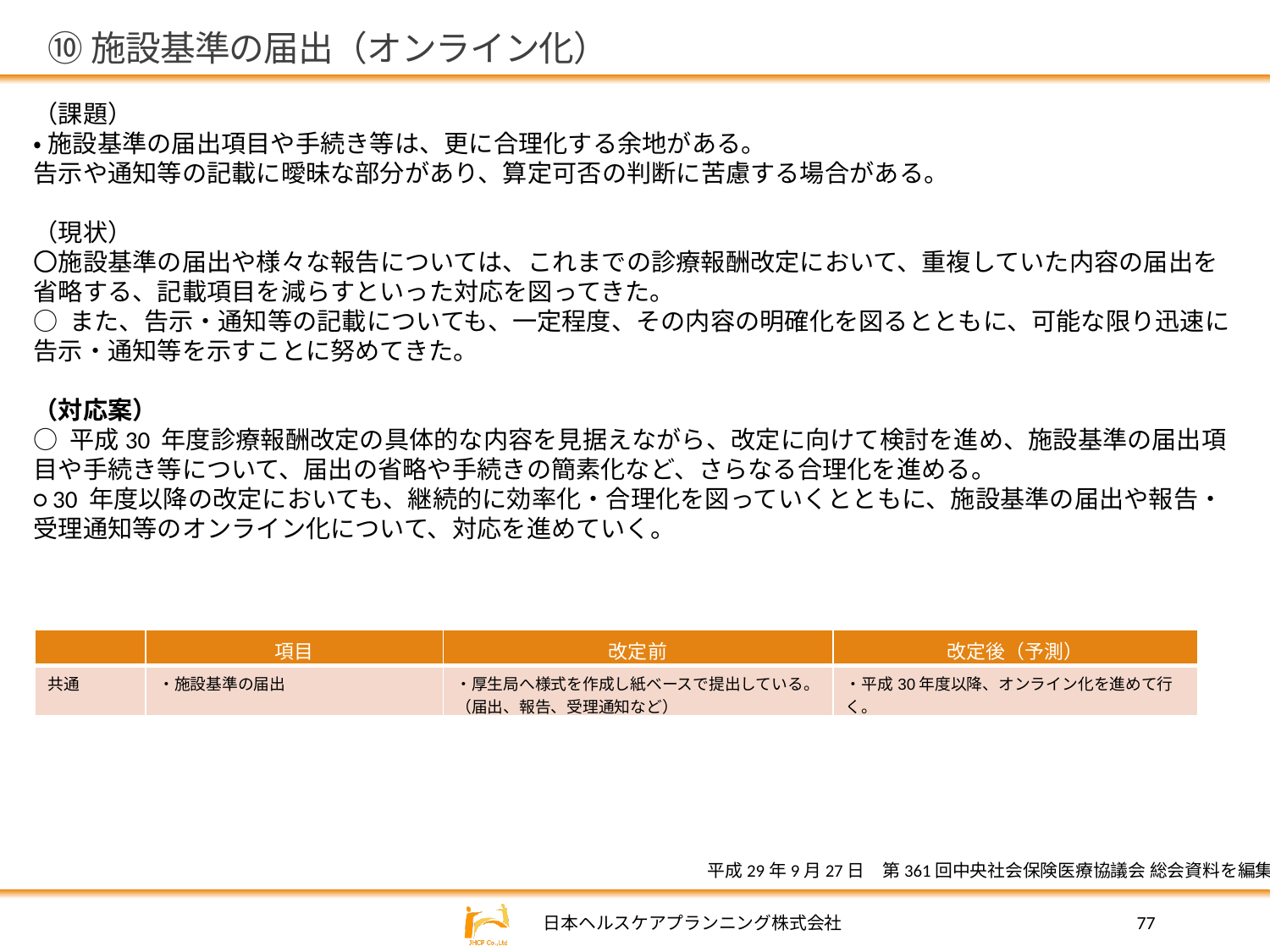

# ⑩施設基準の届出（オンライン化）
（課題）
•施設基準の届出項目や手続き等は、更に合理化する余地がある。
告示や通知等の記載に曖昧な部分があり、算定可否の判断に苦慮する場合がある。

（現状）
〇施設基準の届出や様々な報告については、これまでの診療報酬改定において、重複していた内容の届出を省略する、記載項目を減らすといった対応を図ってきた。
○ また、告示・通知等の記載についても、一定程度、その内容の明確化を図るとともに、可能な限り迅速に告示・通知等を示すことに努めてきた。

（対応案）
○ 平成30 年度診療報酬改定の具体的な内容を見据えながら、改定に向けて検討を進め、施設基準の届出項目や手続き等について、届出の省略や手続きの簡素化など、さらなる合理化を進める。
○ 30 年度以降の改定においても、継続的に効率化・合理化を図っていくとともに、施設基準の届出や報告・受理通知等のオンライン化について、対応を進めていく。

|  | 項目 | 改定前 | 改定後（予測） |
| --- | --- | --- | --- |
| 共通 | ・施設基準の届出 | ・厚生局へ様式を作成し紙ベースで提出している。 （届出、報告、受理通知など） | ・平成30年度以降、オンライン化を進めて行く。 |
平成29年9月27日　第361回中央社会保険医療協議会 総会資料を編集
77